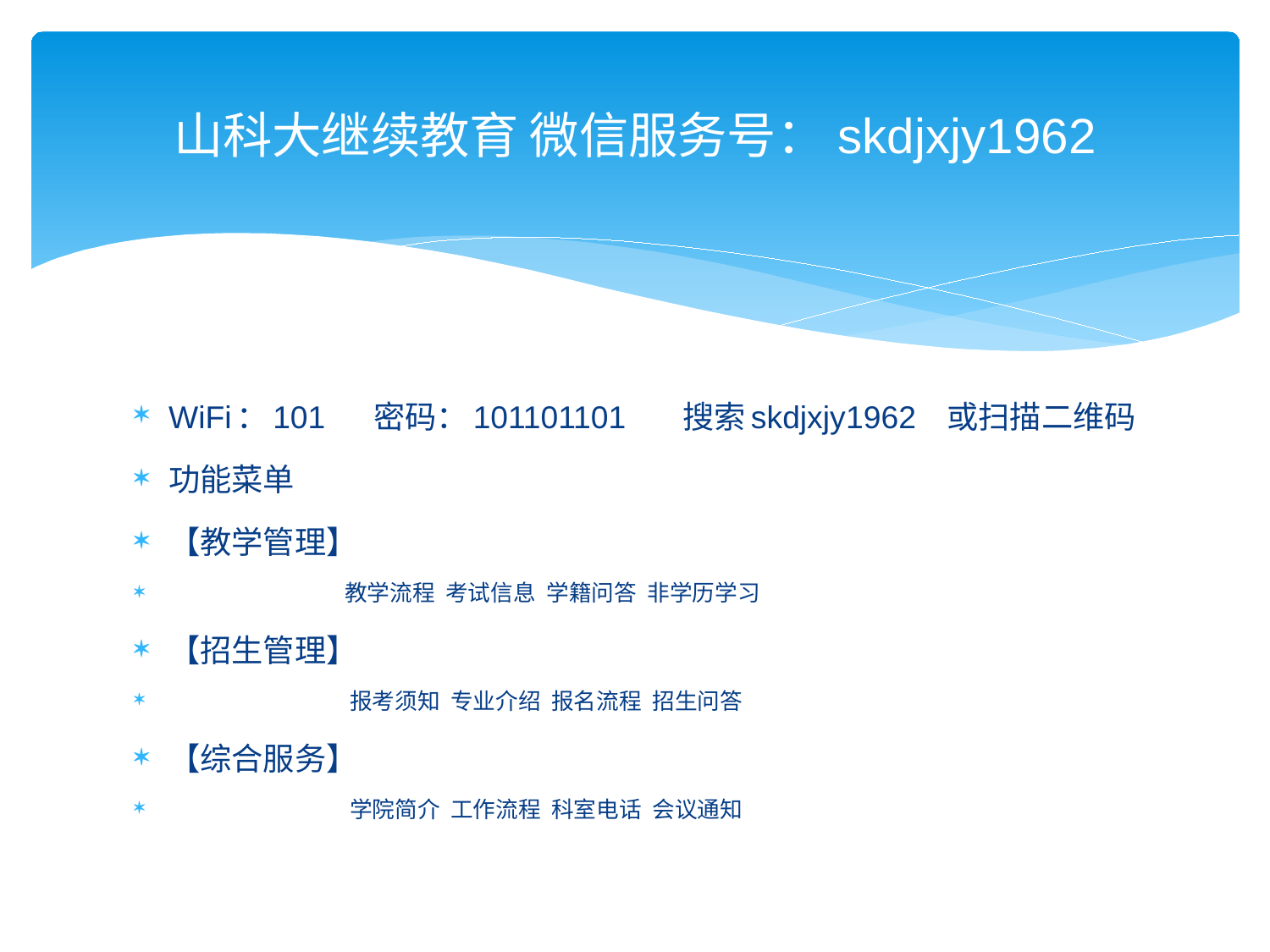

# 山科大继续教育 微信服务号：skdjxjy1962
WiFi：101     密码：101101101      搜索skdjxjy1962   或扫描二维码
功能菜单
【教学管理】
                                  教学流程  考试信息  学籍问答  非学历学习
【招生管理】
                                   报考须知  专业介绍  报名流程  招生问答
【综合服务】
                                   学院简介  工作流程  科室电话  会议通知